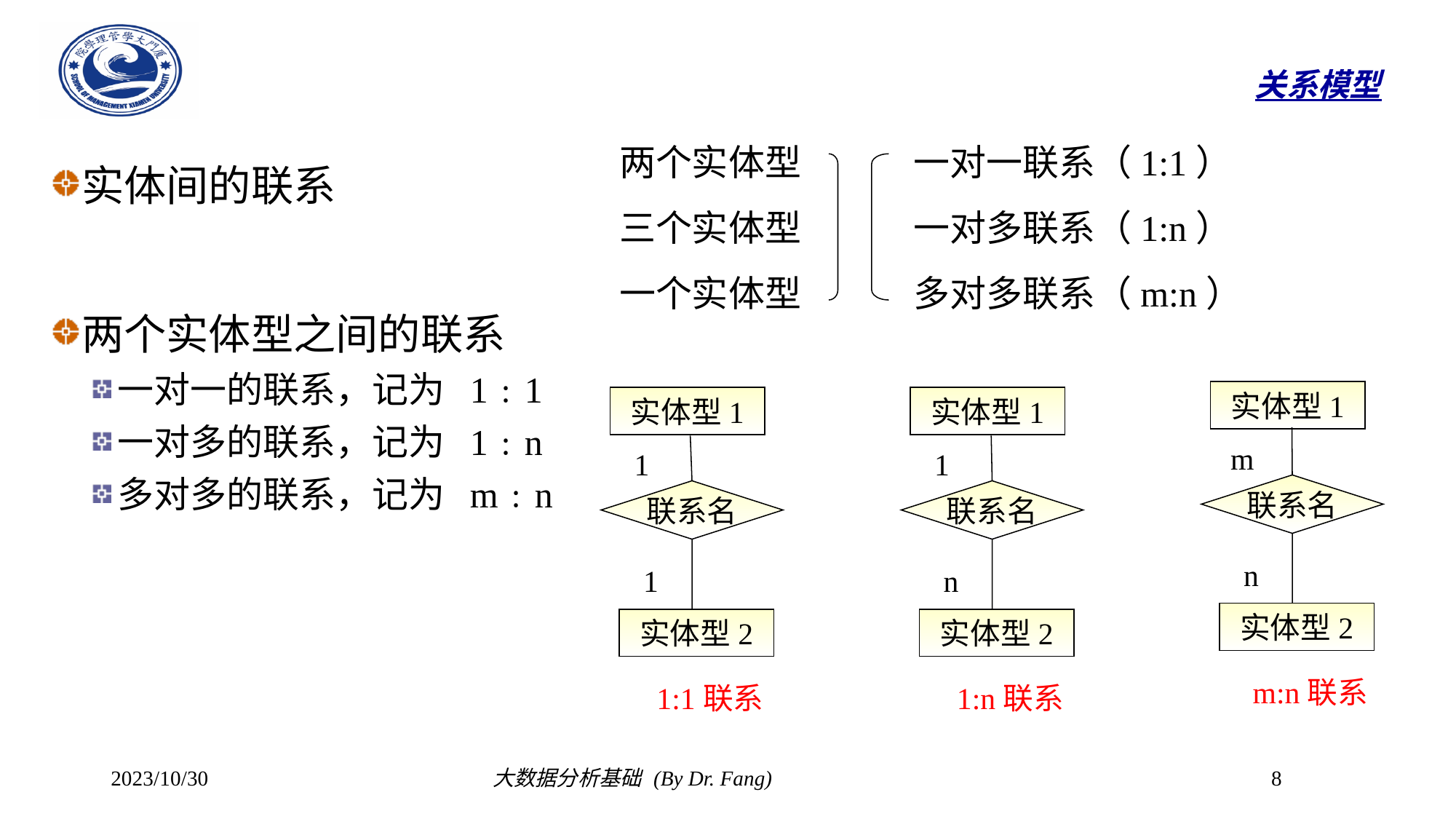

# 关系模型
   两个实体型       	一对一联系（1:1）
   三个实体型        	一对多联系（1:n）
   一个实体型        	多对多联系（m:n）

实体间的联系

两个实体型之间的联系
一对一的联系，记为  1﹕1
一对多的联系，记为  1﹕n
多对多的联系，记为  m﹕n

实体型1

m
联系名

n
实体型2
m:n联系
实体型1

1
联系名

1
实体型2
1:1联系
实体型1

1
联系名

n
实体型2
1:n联系
2023/10/30
大数据分析基础 (By Dr. Fang)
8